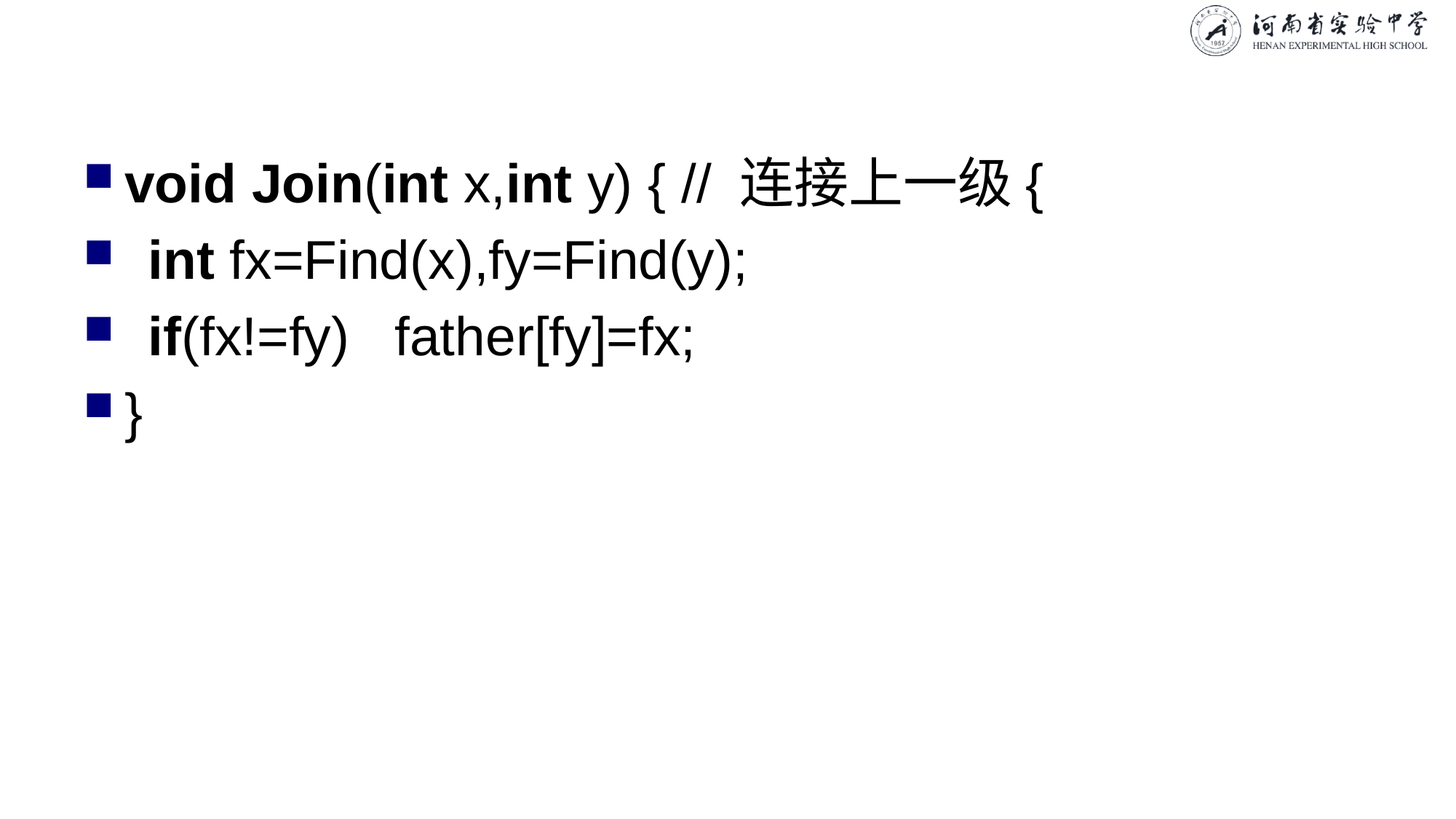

#
void Join(int x,int y) { // 连接上一级{
int fx=Find(x),fy=Find(y);
if(fx!=fy)   father[fy]=fx;
}